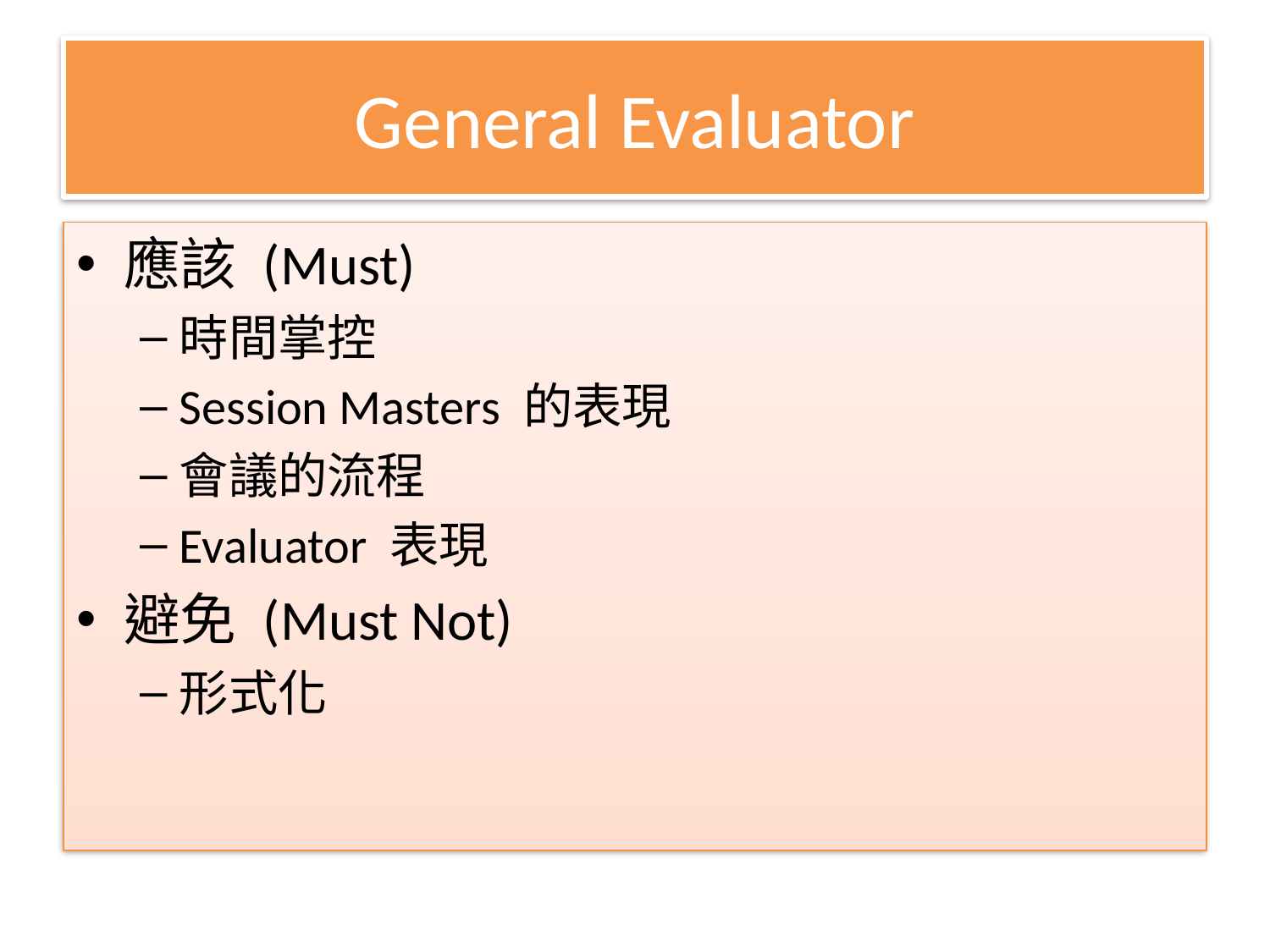

# General Evaluator
應該 (Must)
時間掌控
Session Masters 的表現
會議的流程
Evaluator 表現
避免 (Must Not)
形式化